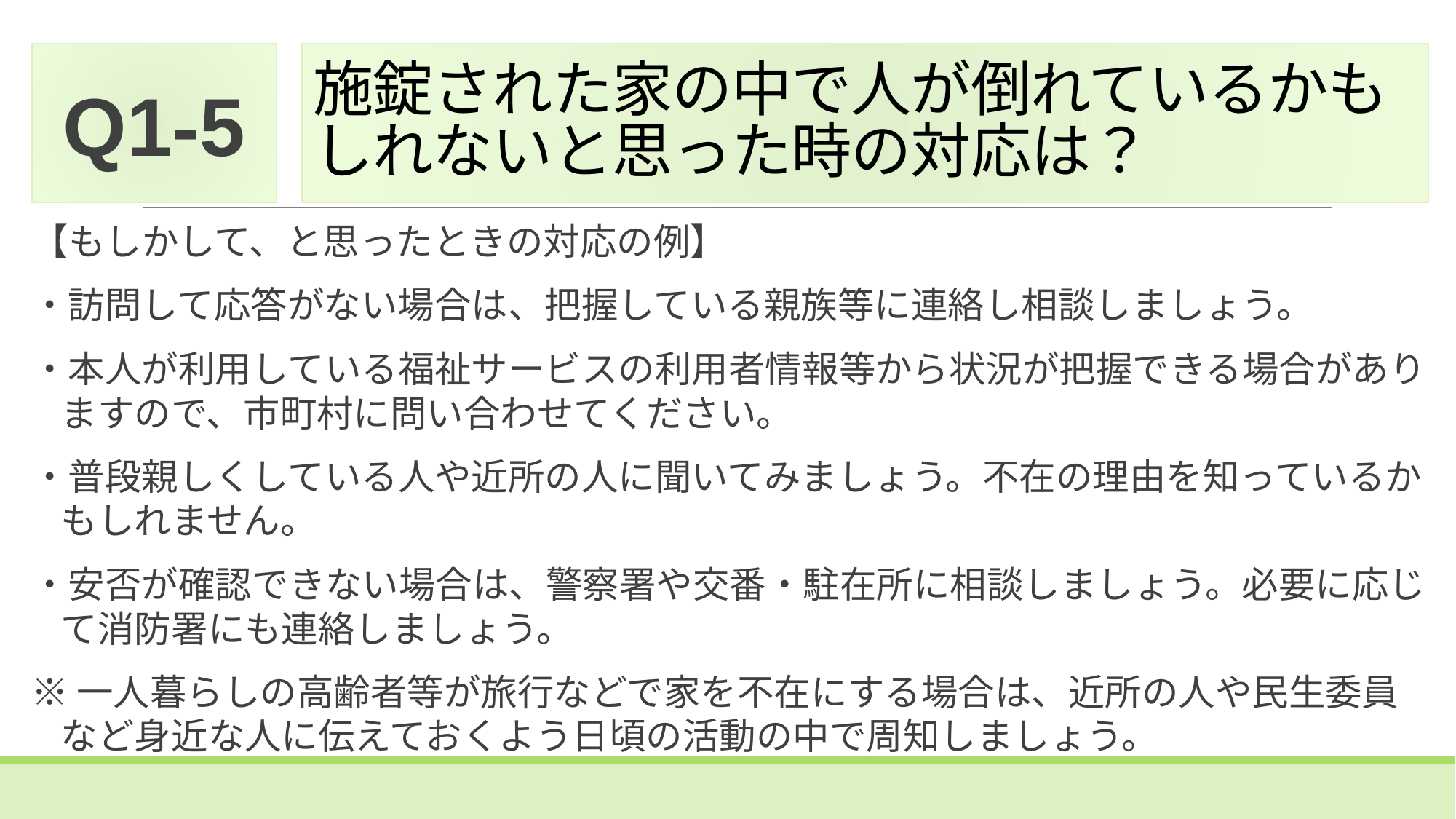

Q1-5
# 施錠された家の中で人が倒れているかもしれないと思った時の対応は？
【もしかして、と思ったときの対応の例】
・訪問して応答がない場合は、把握している親族等に連絡し相談しましょう。
・本人が利用している福祉サービスの利用者情報等から状況が把握できる場合がありますので、市町村に問い合わせてください。
・普段親しくしている人や近所の人に聞いてみましょう。不在の理由を知っているかもしれません。
・安否が確認できない場合は、警察署や交番・駐在所に相談しましょう。必要に応じて消防署にも連絡しましょう。
※一人暮らしの高齢者等が旅行などで家を不在にする場合は、近所の人や民生委員など身近な人に伝えておくよう日頃の活動の中で周知しましょう。